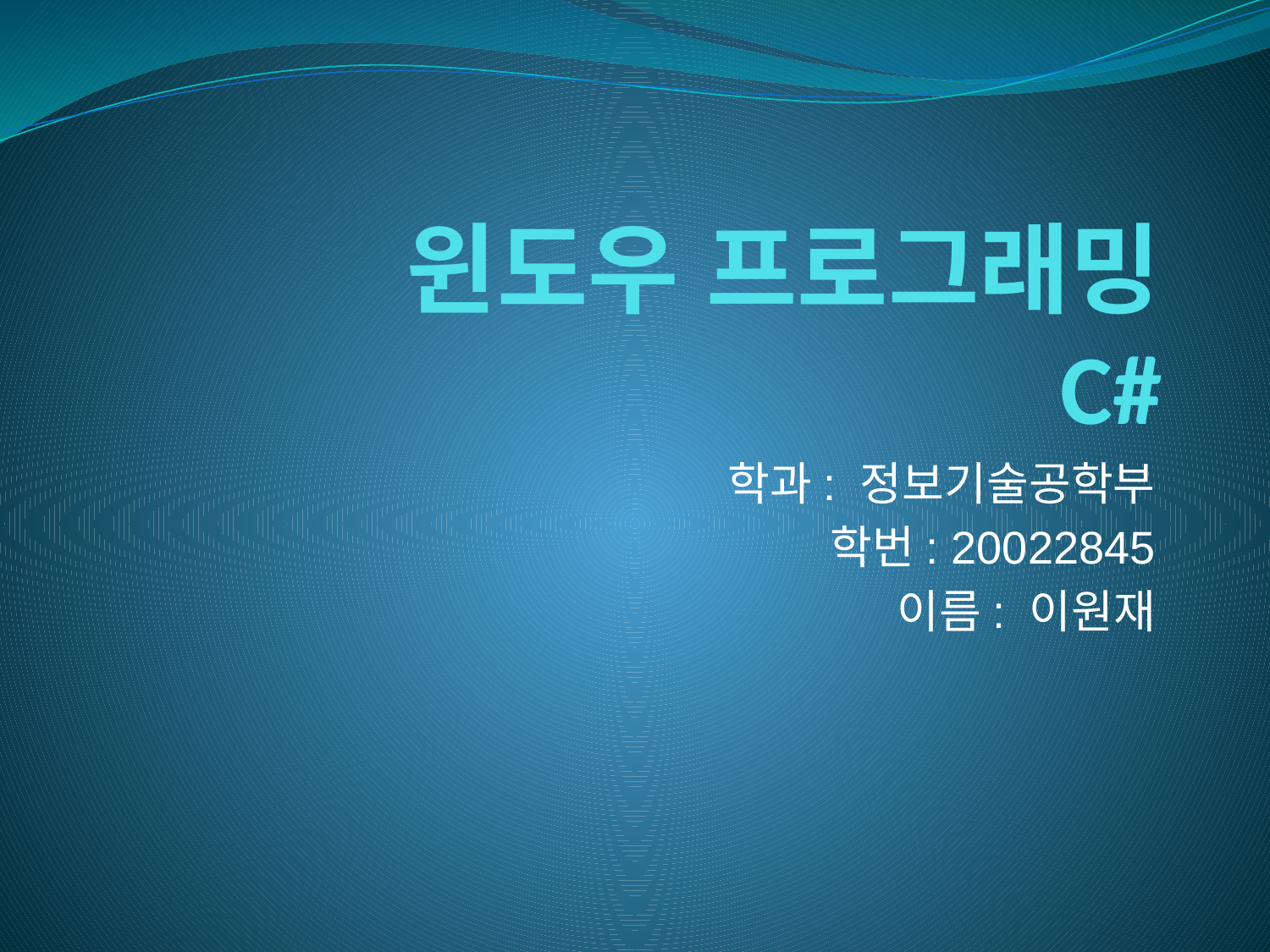

# 윈도우 프로그래밍 C#
학과: 정보기술공학부
학번: 20022845
이름: 이원재